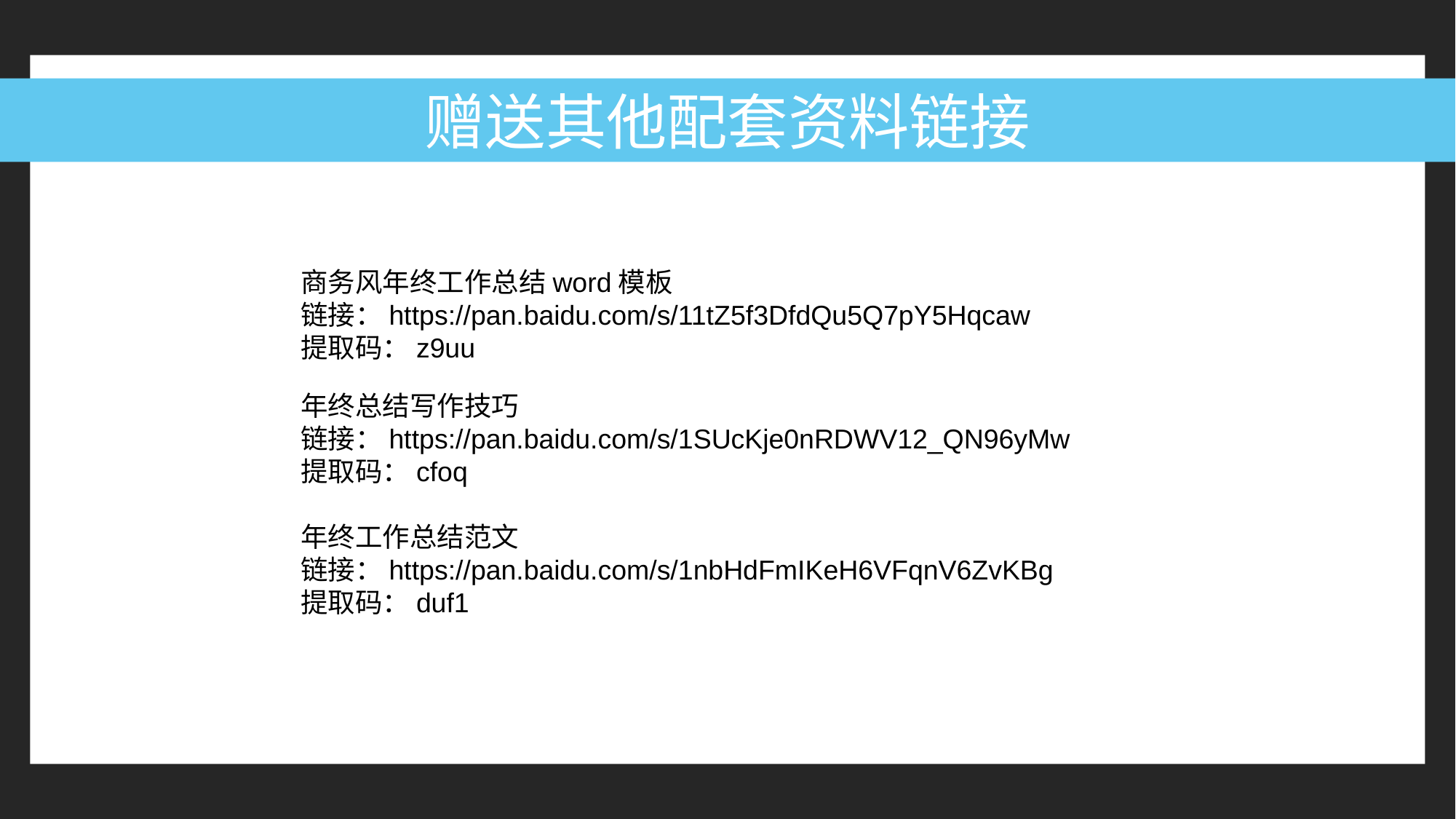

赠送其他配套资料链接
商务风年终工作总结word模板
链接：https://pan.baidu.com/s/11tZ5f3DfdQu5Q7pY5Hqcaw
提取码：z9uu

年终总结写作技巧
链接：https://pan.baidu.com/s/1SUcKje0nRDWV12_QN96yMw
提取码：cfoq

年终工作总结范文
链接：https://pan.baidu.com/s/1nbHdFmIKeH6VFqnV6ZvKBg
提取码：duf1